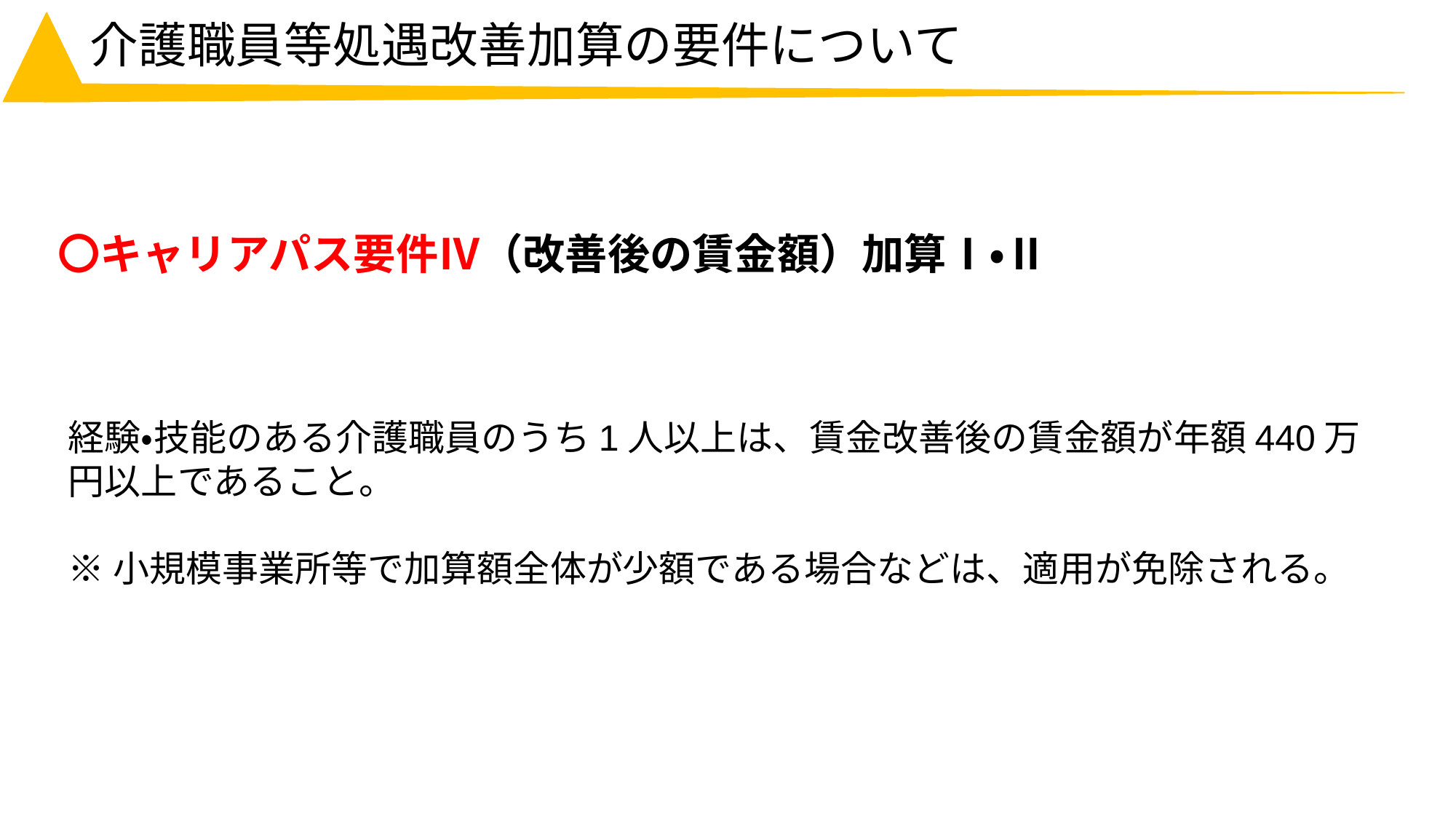

# 介護職員等処遇改善加算の要件について
〇キャリアパス要件Ⅳ（改善後の賃金額）加算Ⅰ・Ⅱ
経験・技能のある介護職員のうち1人以上は、賃金改善後の賃金額が年額440万円以上であること。

※小規模事業所等で加算額全体が少額である場合などは、適用が免除される。